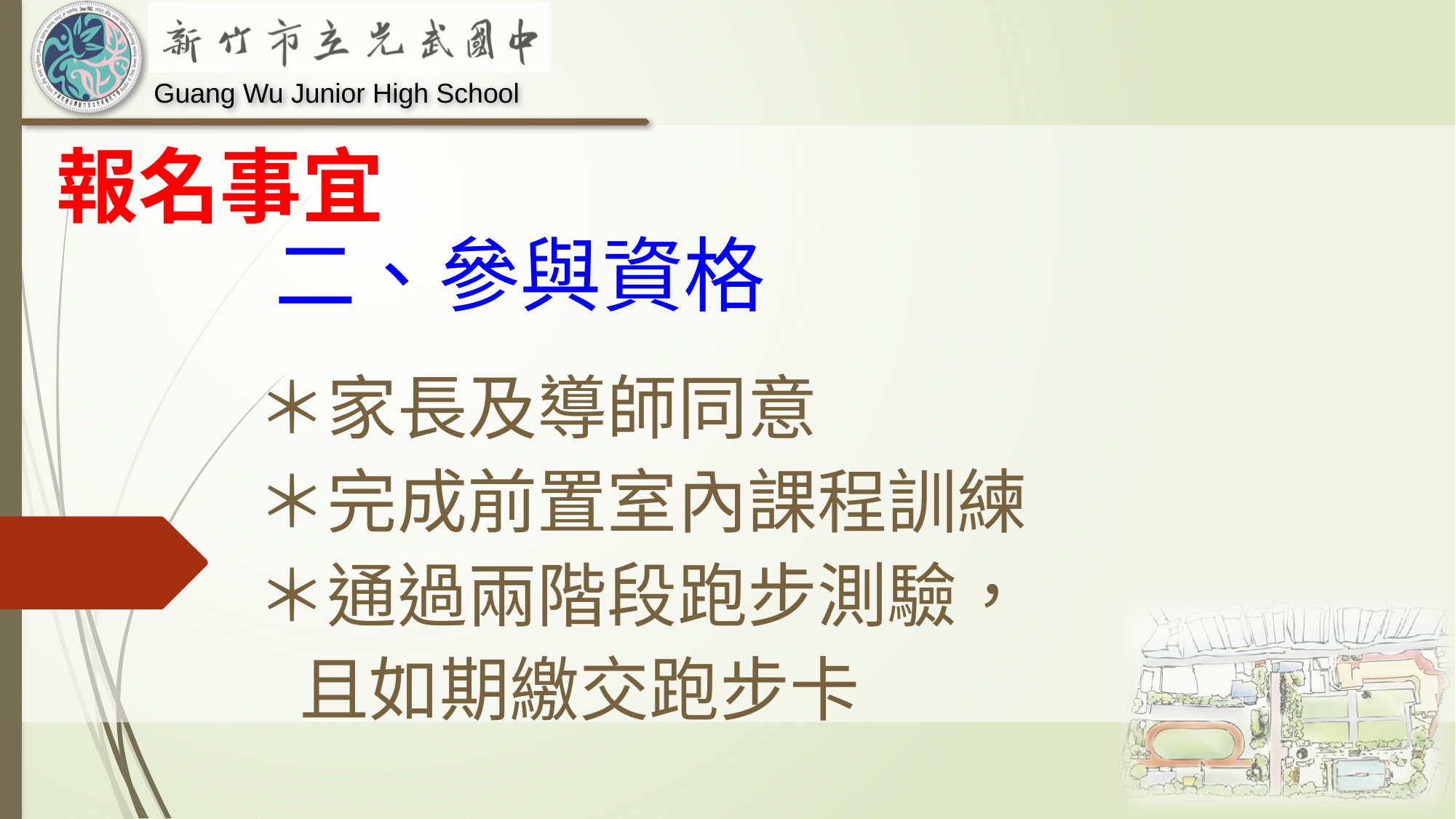

報名事宜
# 二、參與資格
＊家長及導師同意
＊完成前置室內課程訓練
＊通過兩階段跑步測驗，
  且如期繳交跑步卡